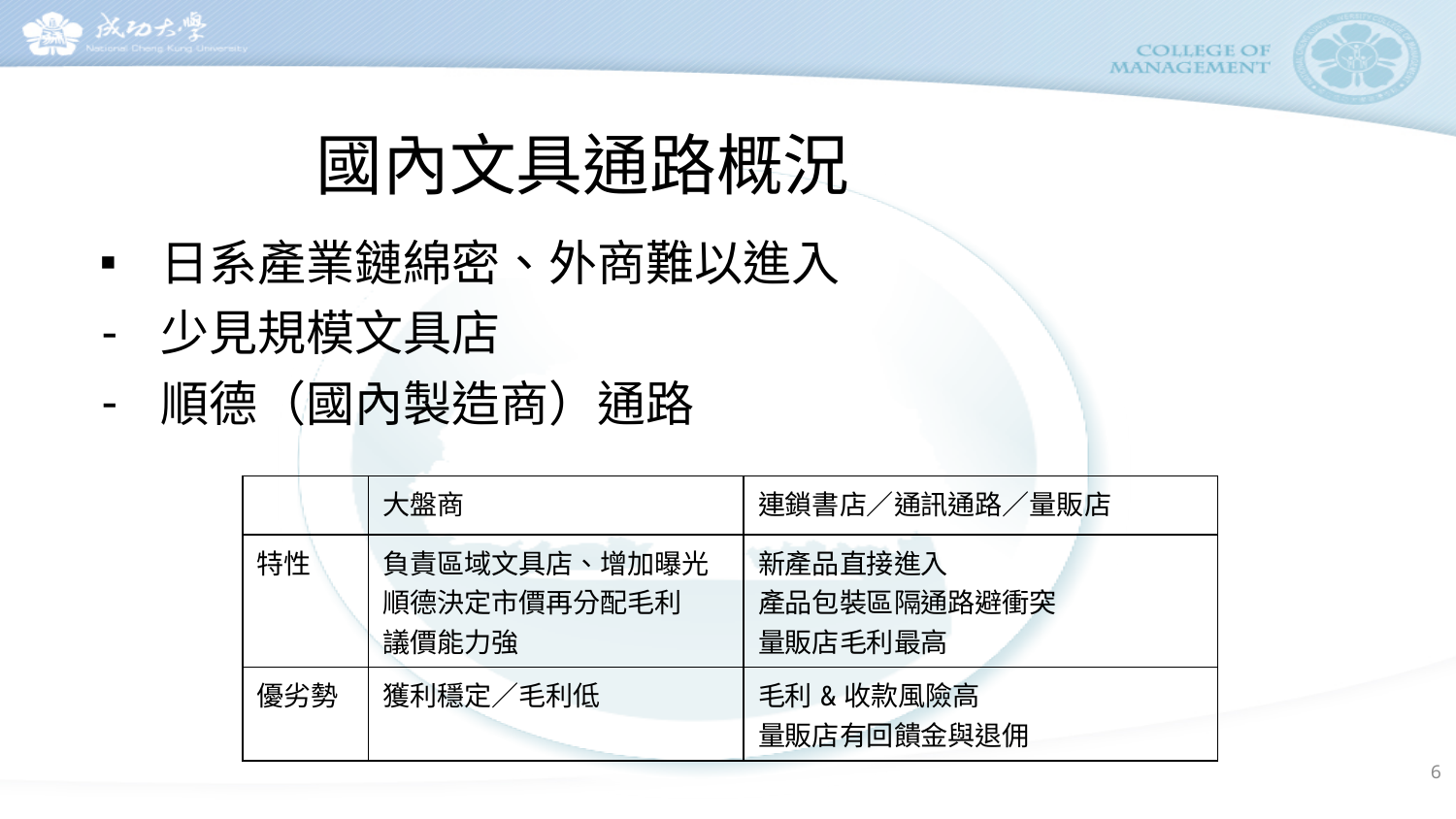

# 國內文具通路概況
日系產業鏈綿密、外商難以進入
少見規模文具店
順德（國內製造商）通路
|  | 大盤商 | 連鎖書店／通訊通路／量販店 |
| --- | --- | --- |
| 特性 | 負責區域文具店、增加曝光 順德決定市價再分配毛利 議價能力強 | 新產品直接進入 產品包裝區隔通路避衝突 量販店毛利最高 |
| 優劣勢 | 獲利穩定／毛利低 | 毛利&收款風險高 量販店有回饋金與退佣 |
6